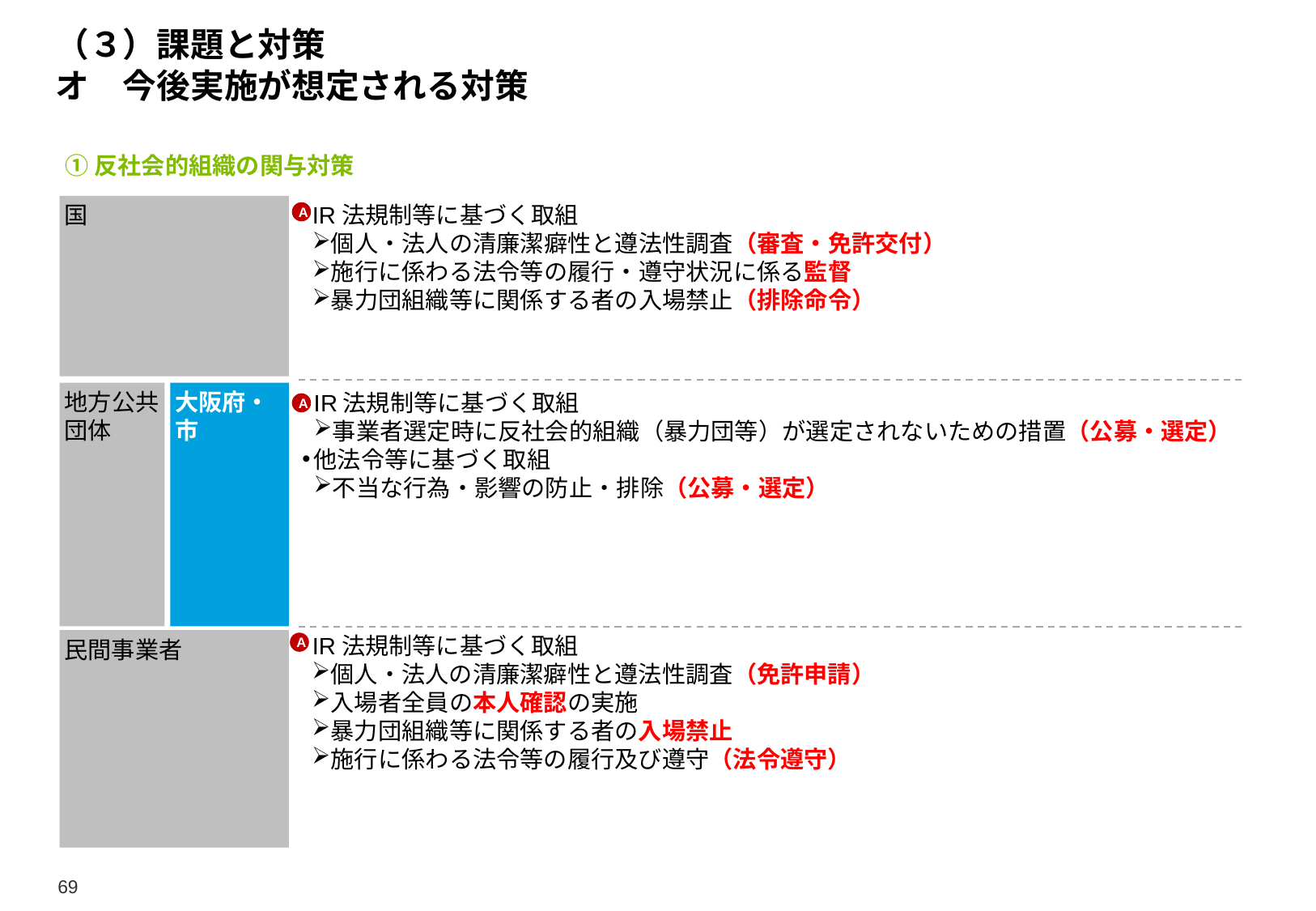

# （３）課題と対策 オ　今後実施が想定される対策
①反社会的組織の関与対策
国
IR法規制等に基づく取組
個人・法人の清廉潔癖性と遵法性調査（審査・免許交付）
施行に係わる法令等の履行・遵守状況に係る監督
暴力団組織等に関係する者の入場禁止（排除命令）

A
地方公共団体
大阪府・市
IR法規制等に基づく取組
事業者選定時に反社会的組織（暴力団等）が選定されないための措置（公募・選定）
他法令等に基づく取組
不当な行為・影響の防止・排除（公募・選定）
A
IR法規制等に基づく取組
個人・法人の清廉潔癖性と遵法性調査（免許申請）
入場者全員の本人確認の実施
暴力団組織等に関係する者の入場禁止
施行に係わる法令等の履行及び遵守（法令遵守）

民間事業者
A
69